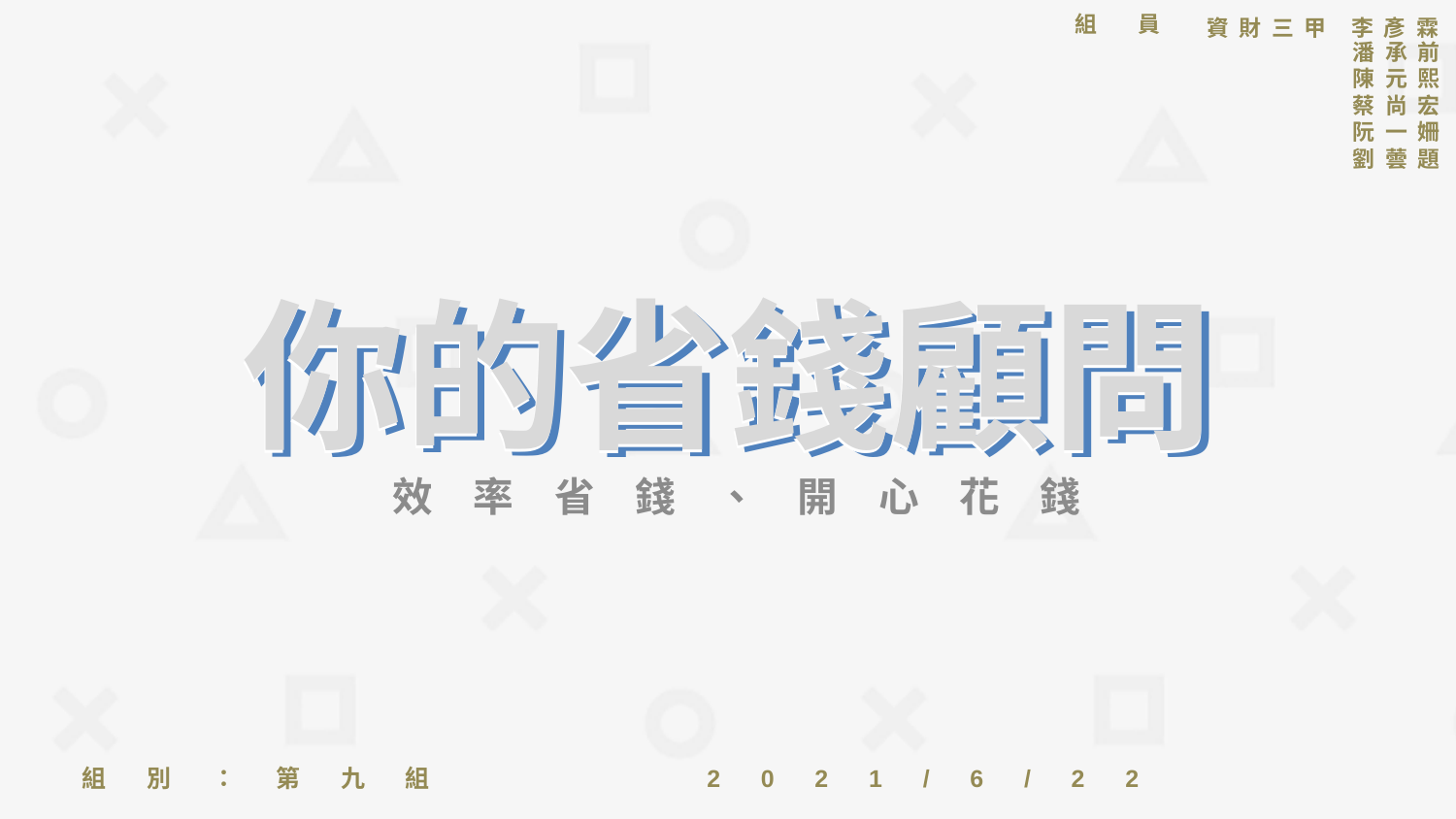

組員:
資財三甲 李彥霖

潘承前
陳元熙
蔡尚宏
阮一姍
劉蕓題
你的省錢顧問
# 你的省錢顧問
你的省錢顧問
效率省錢、開心花錢
組別：第九組     2021/6/22